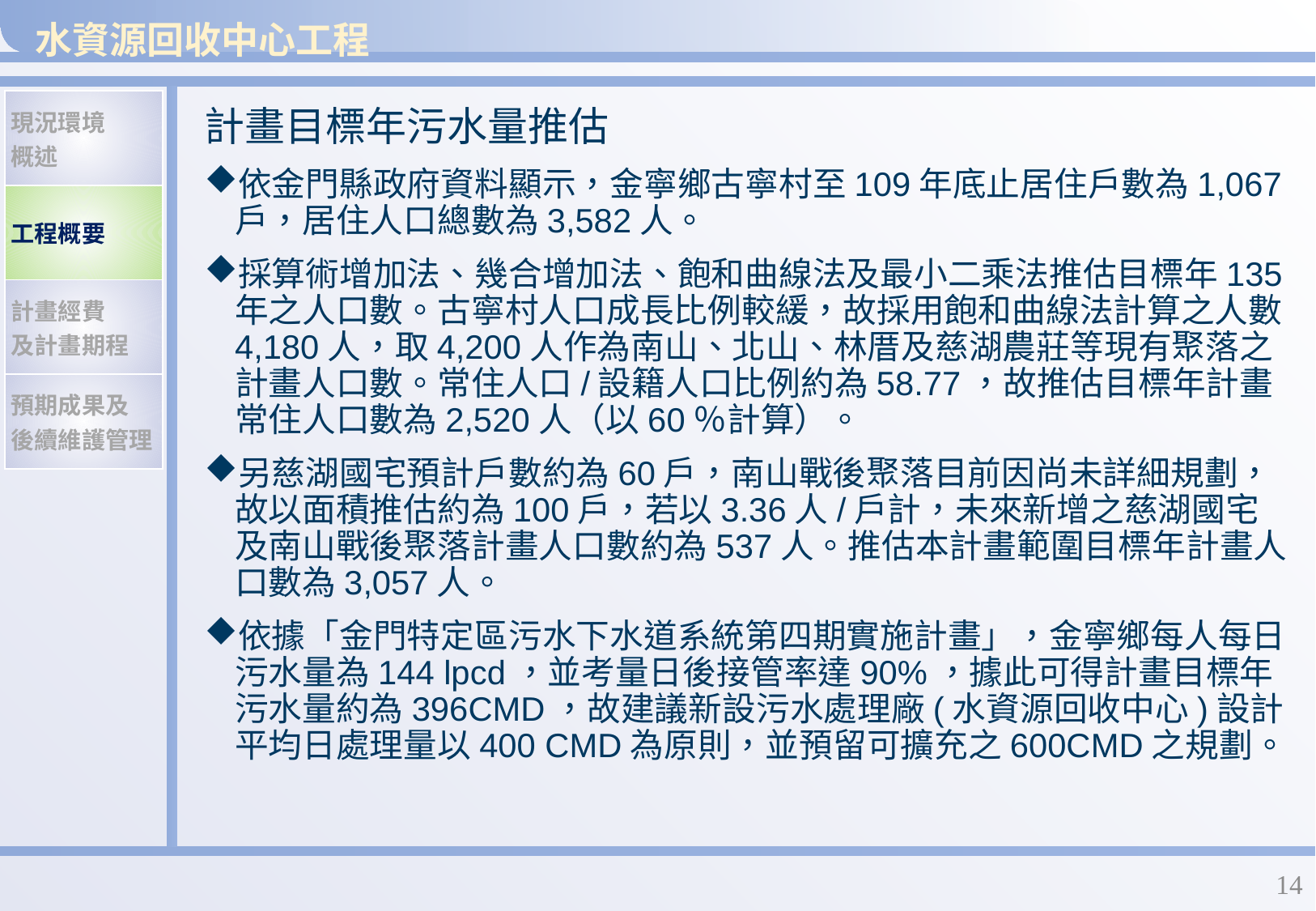

# 水資源回收中心工程
| 現況環境 概述 |
| --- |
| 工程概要 |
| 計畫經費 及計畫期程 |
| 預期成果及 後續維護管理 |
計畫目標年污水量推估
依金門縣政府資料顯示，金寧鄉古寧村至109年底止居住戶數為1,067戶，居住人口總數為3,582人。
採算術增加法、幾合增加法、飽和曲線法及最小二乘法推估目標年135年之人口數。古寧村人口成長比例較緩，故採用飽和曲線法計算之人數4,180人，取4,200人作為南山、北山、林厝及慈湖農莊等現有聚落之計畫人口數。常住人口/設籍人口比例約為58.77，故推估目標年計畫常住人口數為2,520人（以60％計算）。
另慈湖國宅預計戶數約為60戶，南山戰後聚落目前因尚未詳細規劃，故以面積推估約為100戶，若以3.36人/戶計，未來新增之慈湖國宅及南山戰後聚落計畫人口數約為537人。推估本計畫範圍目標年計畫人口數為3,057人。
依據「金門特定區污水下水道系統第四期實施計畫」，金寧鄉每人每日污水量為144 lpcd，並考量日後接管率達90%，據此可得計畫目標年污水量約為396CMD，故建議新設污水處理廠(水資源回收中心)設計平均日處理量以400 CMD為原則，並預留可擴充之600CMD之規劃。

14